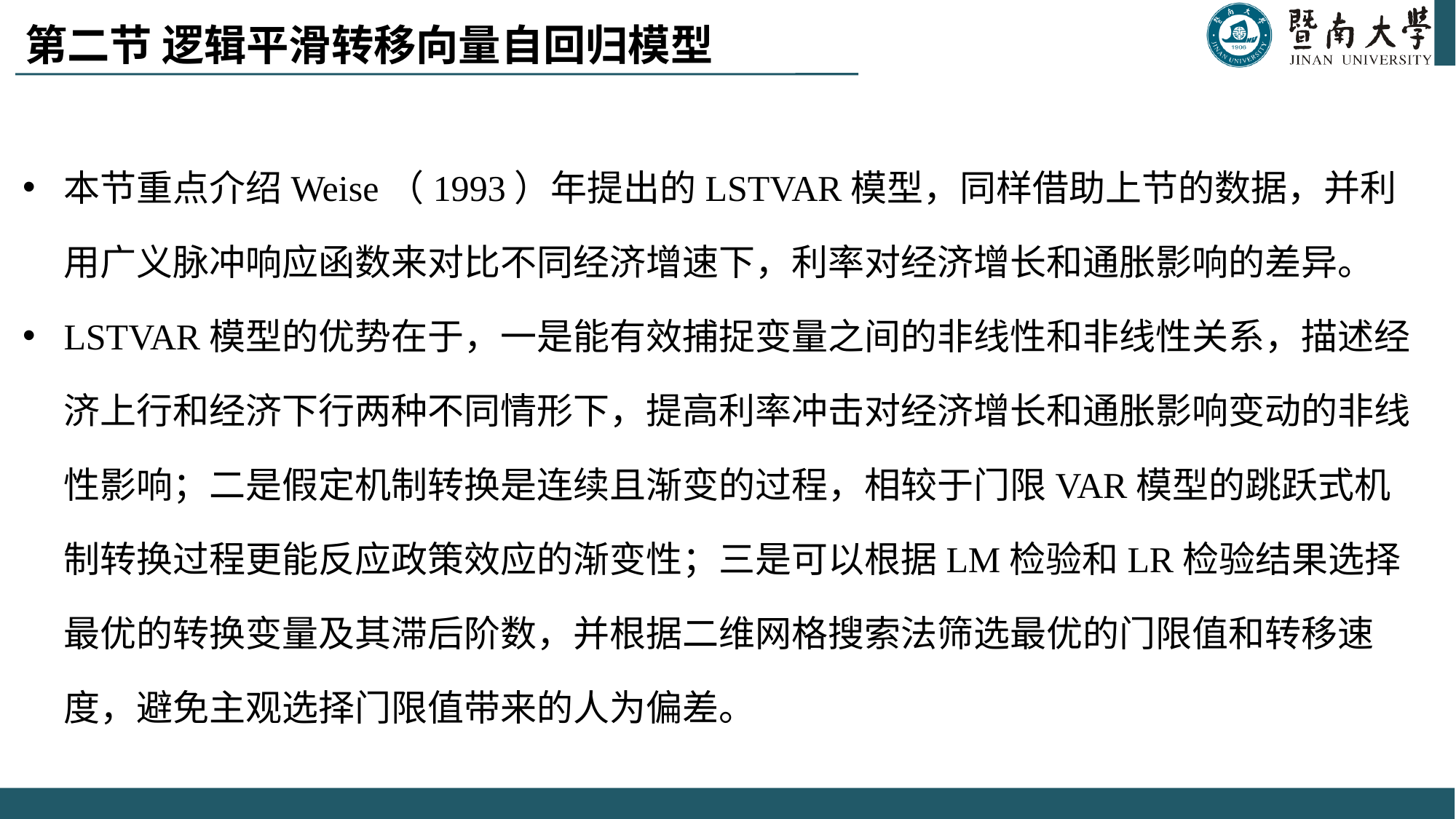

# 第二节 逻辑平滑转移向量自回归模型

本节重点介绍Weise（1993）年提出的LSTVAR模型，同样借助上节的数据，并利用广义脉冲响应函数来对比不同经济增速下，利率对经济增长和通胀影响的差异。
LSTVAR模型的优势在于，一是能有效捕捉变量之间的非线性和非线性关系，描述经济上行和经济下行两种不同情形下，提高利率冲击对经济增长和通胀影响变动的非线性影响；二是假定机制转换是连续且渐变的过程，相较于门限VAR模型的跳跃式机制转换过程更能反应政策效应的渐变性；三是可以根据LM检验和LR检验结果选择最优的转换变量及其滞后阶数，并根据二维网格搜索法筛选最优的门限值和转移速度，避免主观选择门限值带来的人为偏差。